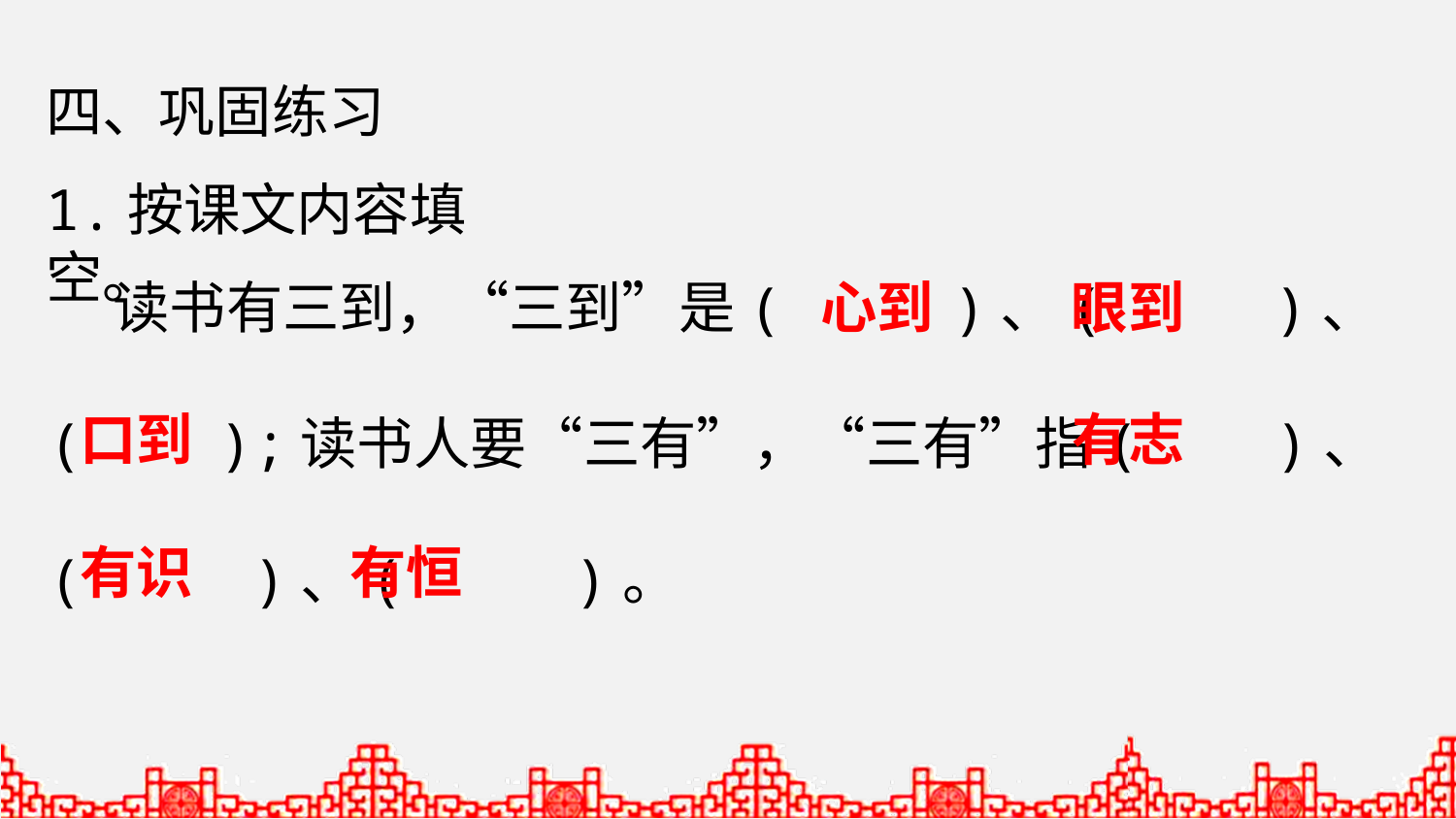

四、巩固练习
1.按课文内容填空。
    读书有三到，“三到”是(     )、(     )、

(    );读书人要“三有”，“三有”指(    )、

(     )、(     )。

心到
眼到
口到
有志
有识
有恒